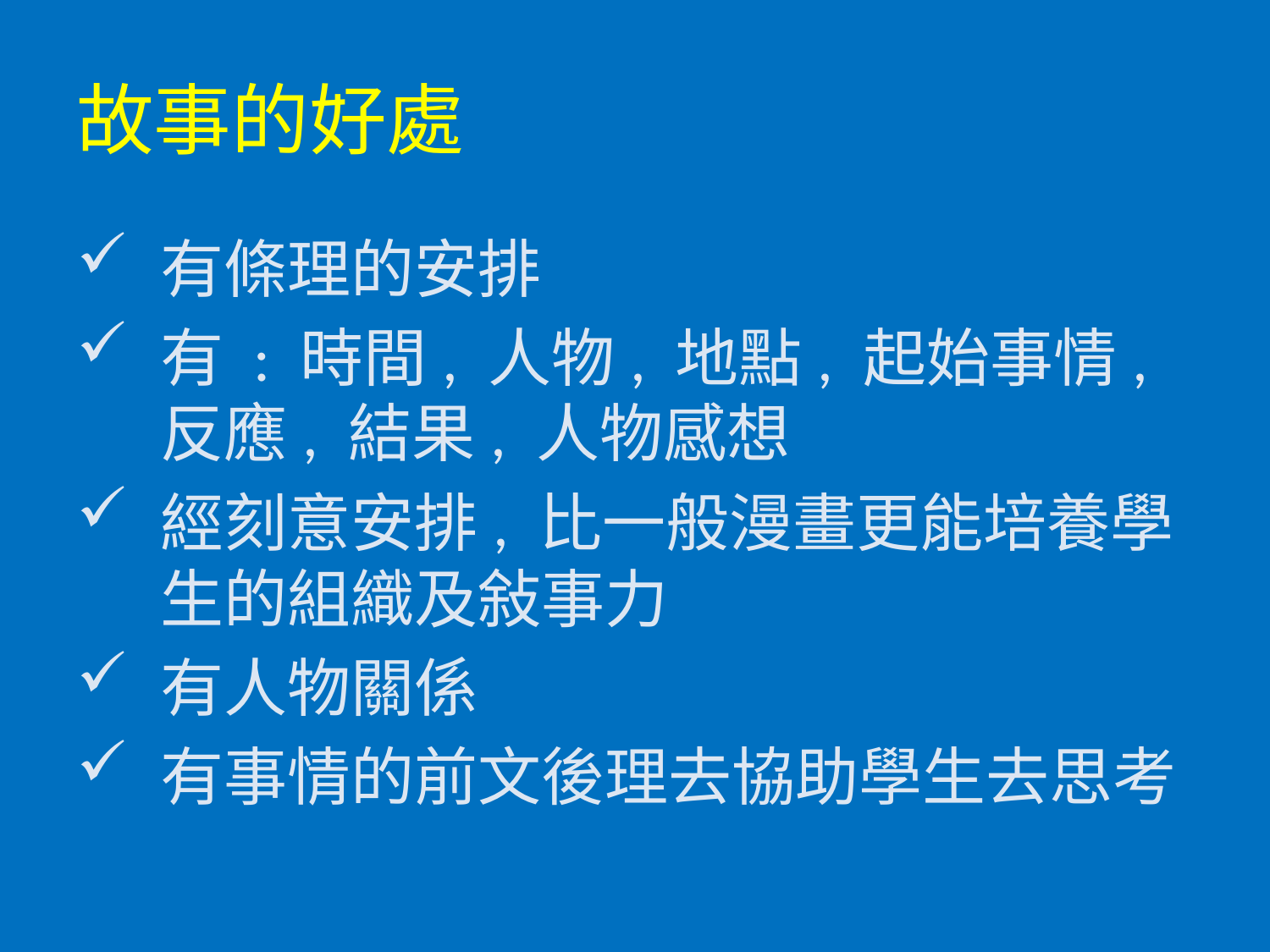

# 故事的好處
有條理的安排
有 : 時間, 人物, 地點, 起始事情, 反應, 結果, 人物感想
經刻意安排, 比一般漫畫更能培養學生的組織及敍事力
有人物關係
有事情的前文後理去協助學生去思考